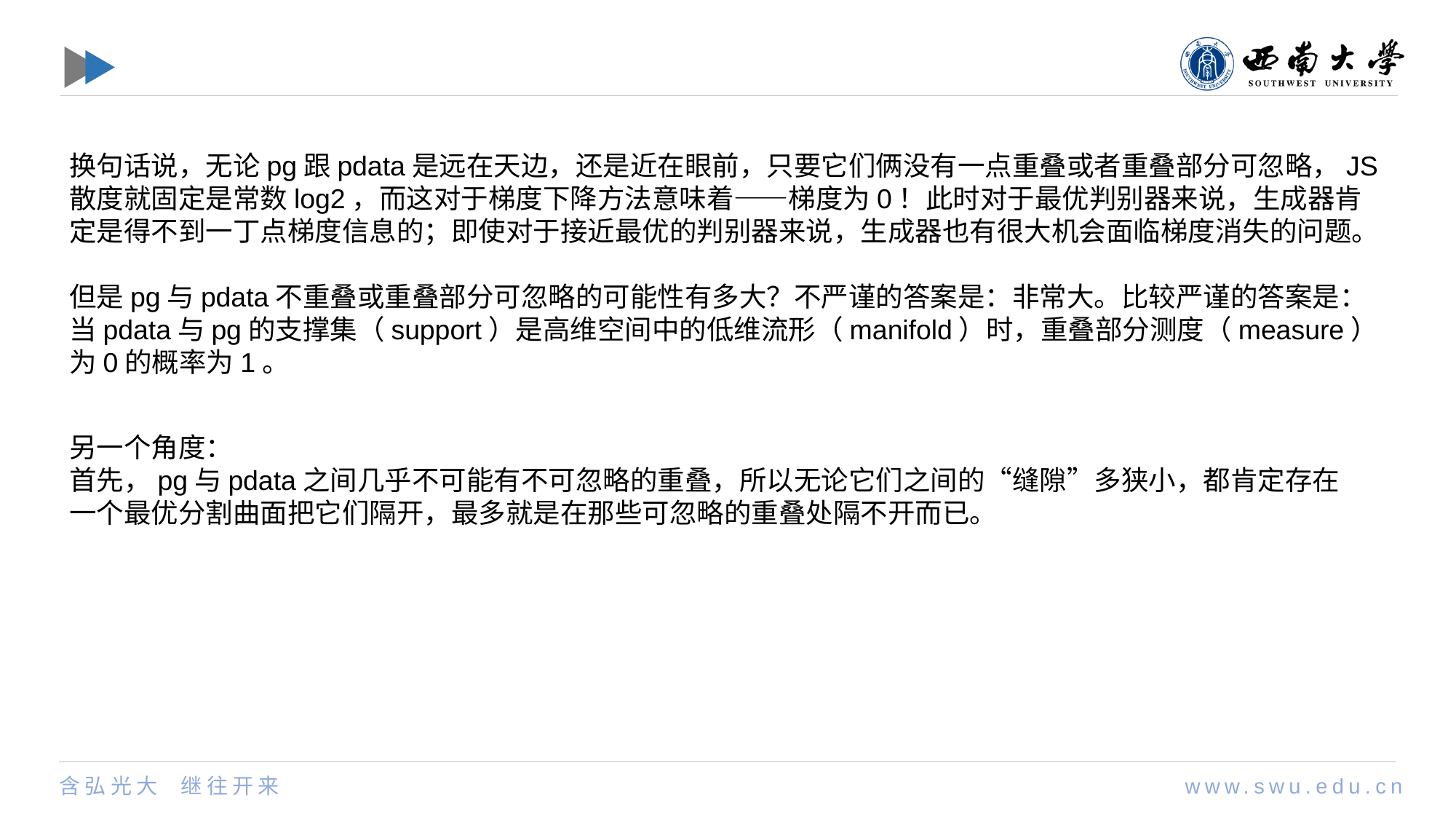

#
换句话说，无论pg跟pdata是远在天边，还是近在眼前，只要它们俩没有一点重叠或者重叠部分可忽略，JS散度就固定是常数log2，而这对于梯度下降方法意味着——梯度为0！此时对于最优判别器来说，生成器肯定是得不到一丁点梯度信息的；即使对于接近最优的判别器来说，生成器也有很大机会面临梯度消失的问题。

但是pg与pdata不重叠或重叠部分可忽略的可能性有多大？不严谨的答案是：非常大。比较严谨的答案是：当pdata与pg的支撑集（support）是高维空间中的低维流形（manifold）时，重叠部分测度（measure）为0的概率为1。
另一个角度：
首先，pg与pdata之间几乎不可能有不可忽略的重叠，所以无论它们之间的“缝隙”多狭小，都肯定存在一个最优分割曲面把它们隔开，最多就是在那些可忽略的重叠处隔不开而已。